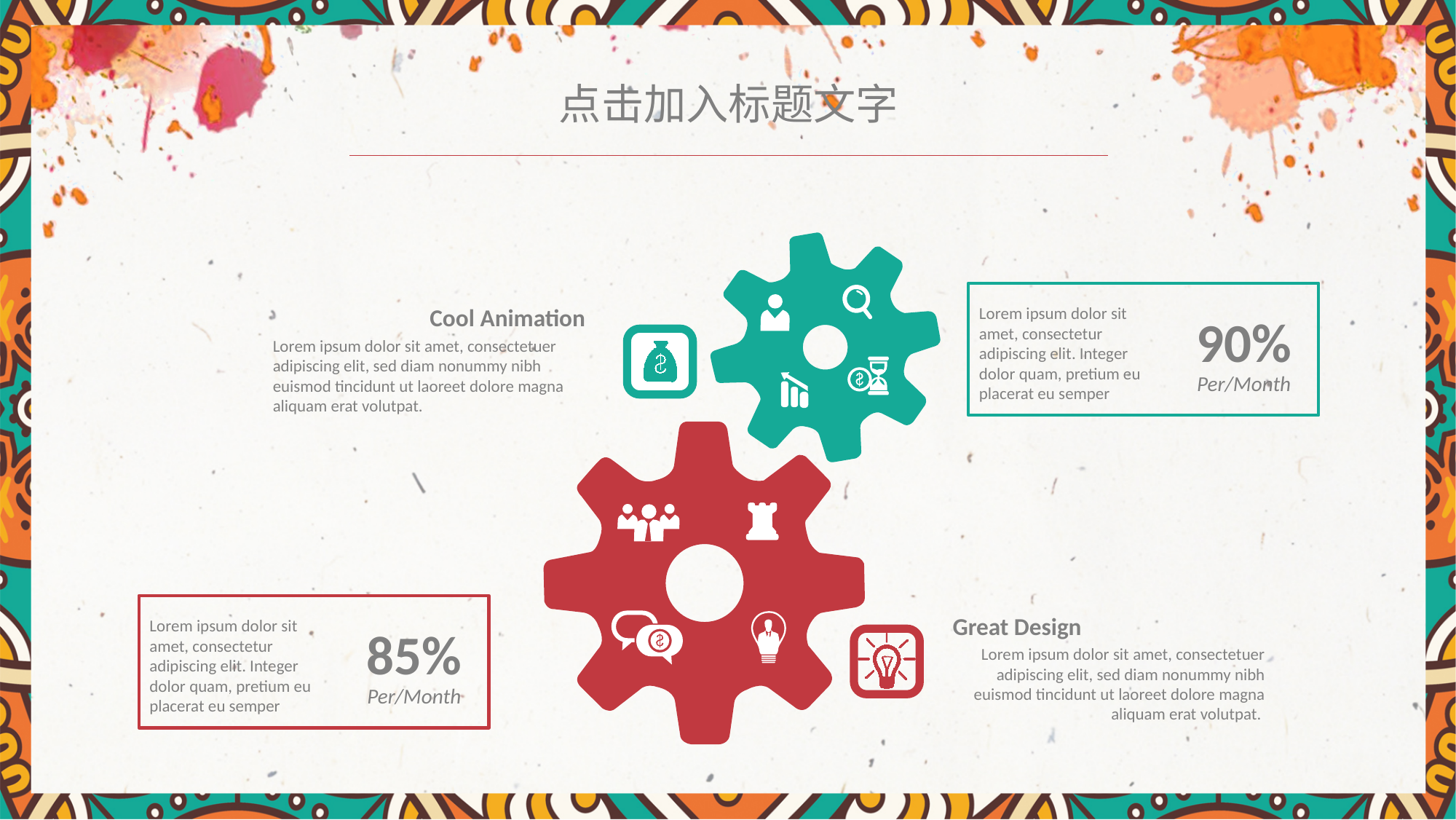

点击加入标题文字

Lorem ipsum dolor sit amet, consectetur adipiscing elit. Integer dolor quam, pretium eu placerat eu semper
90%
Per/Month
Cool Animation
Lorem ipsum dolor sit amet, consectetuer adipiscing elit, sed diam nonummy nibh euismod tincidunt ut laoreet dolore magna aliquam erat volutpat.

Lorem ipsum dolor sit amet, consectetur adipiscing elit. Integer dolor quam, pretium eu placerat eu semper
85%
Per/Month
Great Design
Lorem ipsum dolor sit amet, consectetuer adipiscing elit, sed diam nonummy nibh euismod tincidunt ut laoreet dolore magna aliquam erat volutpat.